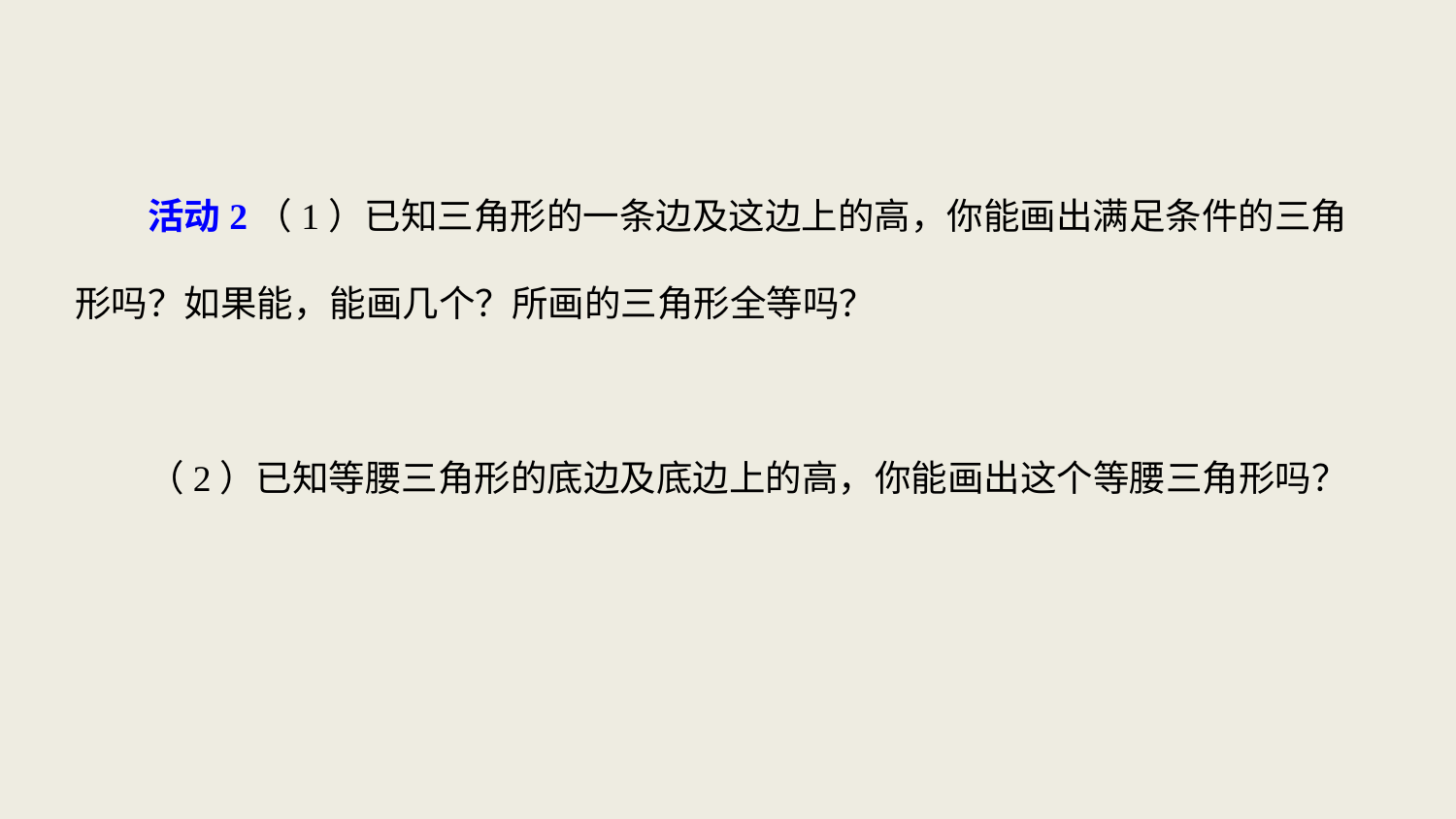

活动2（1）已知三角形的一条边及这边上的高，你能画出满足条件的三角形吗？如果能，能画几个？所画的三角形全等吗？

（2）已知等腰三角形的底边及底边上的高，你能画出这个等腰三角形吗？